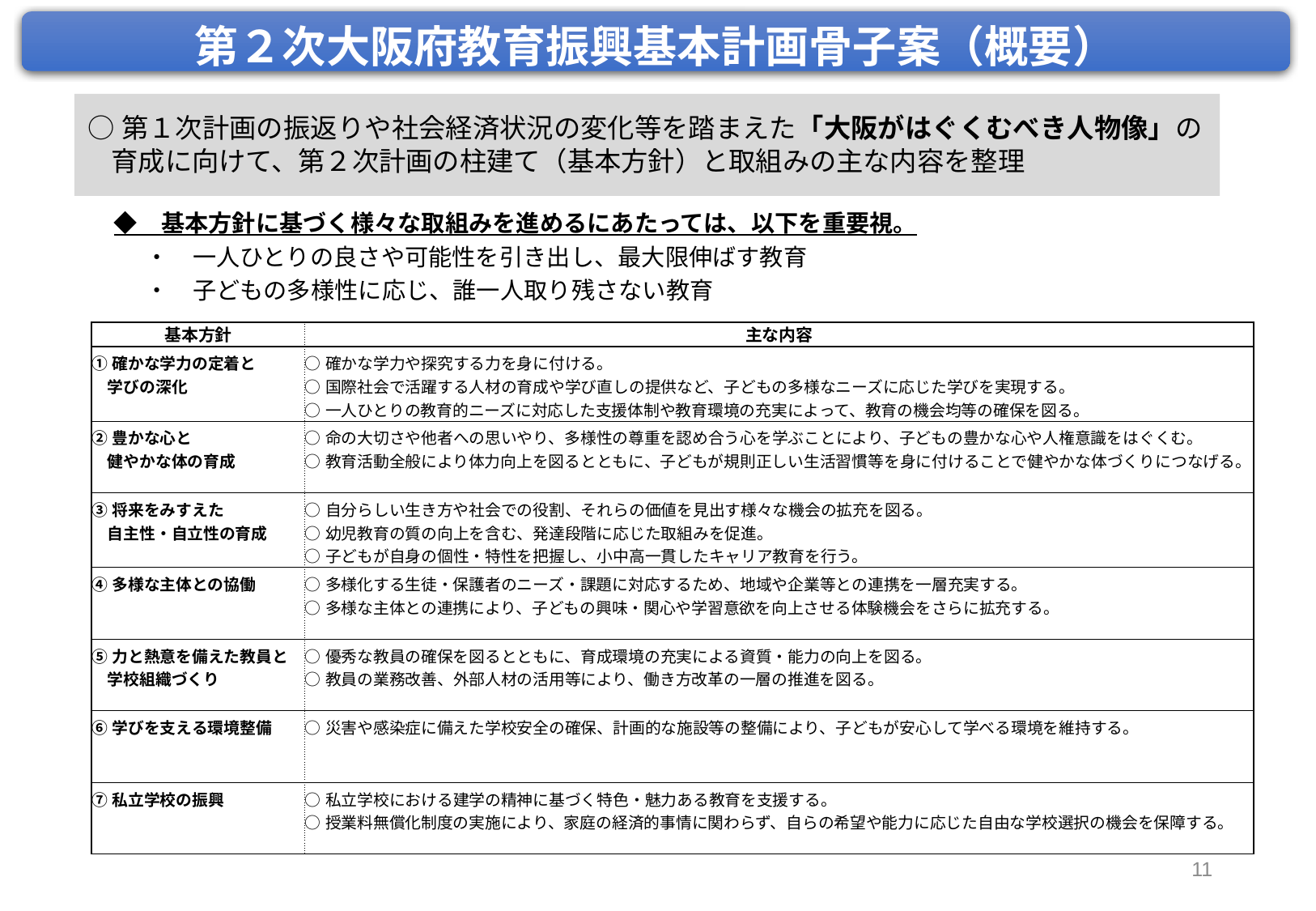

第２次大阪府教育振興基本計画骨子案（概要）

○第１次計画の振返りや社会経済状況の変化等を踏まえた「大阪がはぐくむべき人物像」の育成に向けて、第２次計画の柱建て（基本方針）と取組みの主な内容を整理
　   ◆　基本方針に基づく様々な取組みを進めるにあたっては、以下を重要視。
　　　・　一人ひとりの良さや可能性を引き出し、最大限伸ばす教育
　　　・　子どもの多様性に応じ、誰一人取り残さない教育
| 基本方針 | 主な内容 |
| --- | --- |
| ①確かな学力の定着と 　学びの深化 | ○確かな学力や探究する力を身に付ける。 ○国際社会で活躍する人材の育成や学び直しの提供など、子どもの多様なニーズに応じた学びを実現する。 ○一人ひとりの教育的ニーズに対応した支援体制や教育環境の充実によって、教育の機会均等の確保を図る。 |
| ②豊かな心と 　健やかな体の育成 | ○命の大切さや他者への思いやり、多様性の尊重を認め合う心を学ぶことにより、子どもの豊かな心や人権意識をはぐくむ。 ○教育活動全般により体力向上を図るとともに、子どもが規則正しい生活習慣等を身に付けることで健やかな体づくりにつなげる。 |
| ③将来をみすえた 　自主性・自立性の育成 | ○自分らしい生き方や社会での役割、それらの価値を見出す様々な機会の拡充を図る。 ○幼児教育の質の向上を含む、発達段階に応じた取組みを促進。 ○子どもが自身の個性・特性を把握し、小中高一貫したキャリア教育を行う。 |
| ④多様な主体との協働 | ○多様化する生徒・保護者のニーズ・課題に対応するため、地域や企業等との連携を一層充実する。 ○多様な主体との連携により、子どもの興味・関心や学習意欲を向上させる体験機会をさらに拡充する。 |
| ⑤力と熱意を備えた教員と 　学校組織づくり | ○優秀な教員の確保を図るとともに、育成環境の充実による資質・能力の向上を図る。 ○教員の業務改善、外部人材の活用等により、働き方改革の一層の推進を図る。 |
| ⑥学びを支える環境整備 | ○災害や感染症に備えた学校安全の確保、計画的な施設等の整備により、子どもが安心して学べる環境を維持する。 |
| ⑦私立学校の振興 | ○私立学校における建学の精神に基づく特色・魅力ある教育を支援する。 ○授業料無償化制度の実施により、家庭の経済的事情に関わらず、自らの希望や能力に応じた自由な学校選択の機会を保障する。 |
11